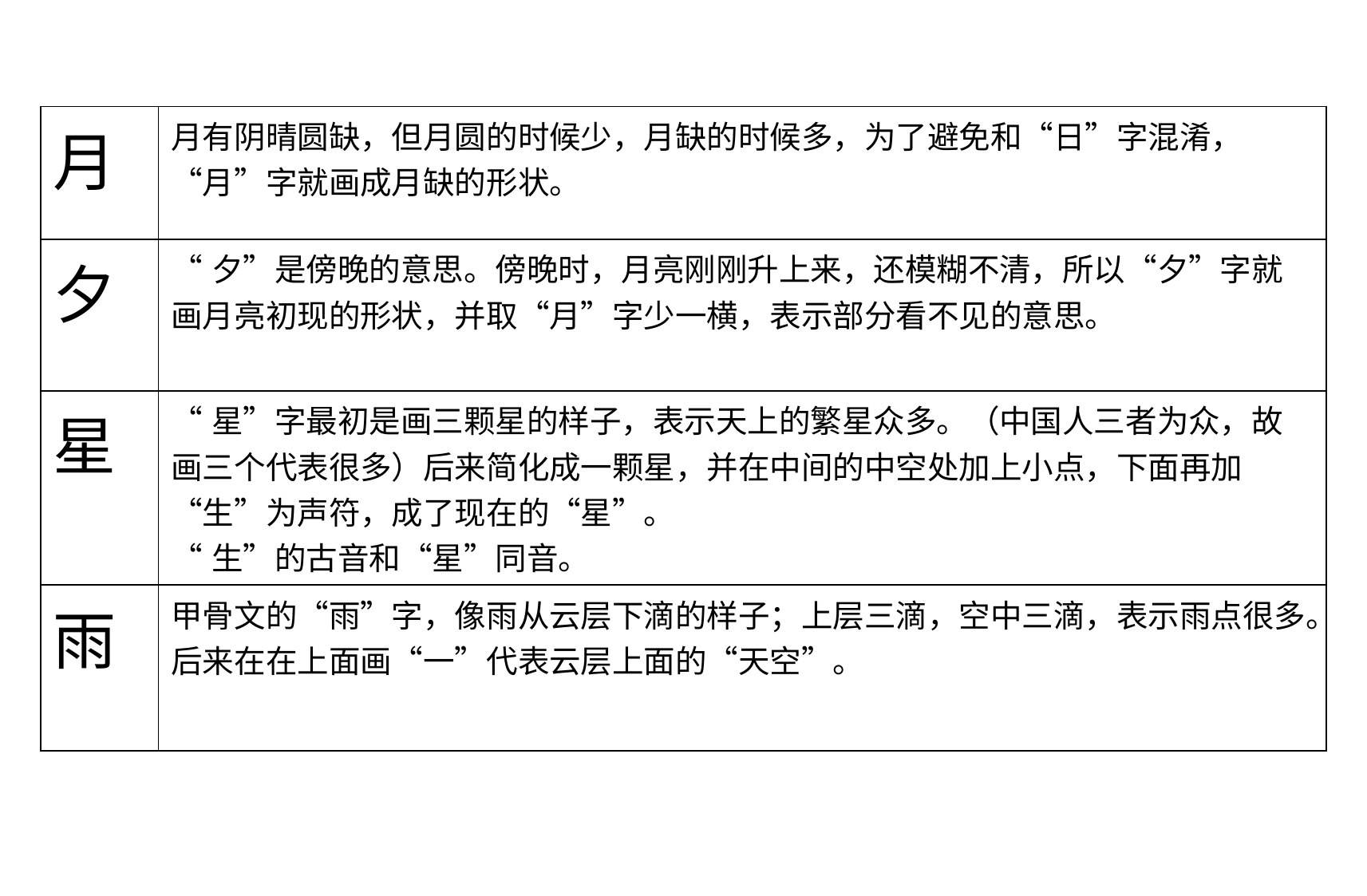

| 月 | 月有阴晴圆缺，但月圆的时候少，月缺的时候多，为了避免和“日”字混淆，“月”字就画成月缺的形状。 |
| --- | --- |
| 夕 | “夕”是傍晚的意思。傍晚时，月亮刚刚升上来，还模糊不清，所以“夕”字就画月亮初现的形状，并取“月”字少一横，表示部分看不见的意思。 |
| 星 | “星”字最初是画三颗星的样子，表示天上的繁星众多。（中国人三者为众，故画三个代表很多）后来简化成一颗星，并在中间的中空处加上小点，下面再加“生”为声符，成了现在的“星”。 “生”的古音和“星”同音。 |
| 雨 | 甲骨文的“雨”字，像雨从云层下滴的样子；上层三滴，空中三滴，表示雨点很多。 后来在在上面画“一”代表云层上面的“天空”。 |